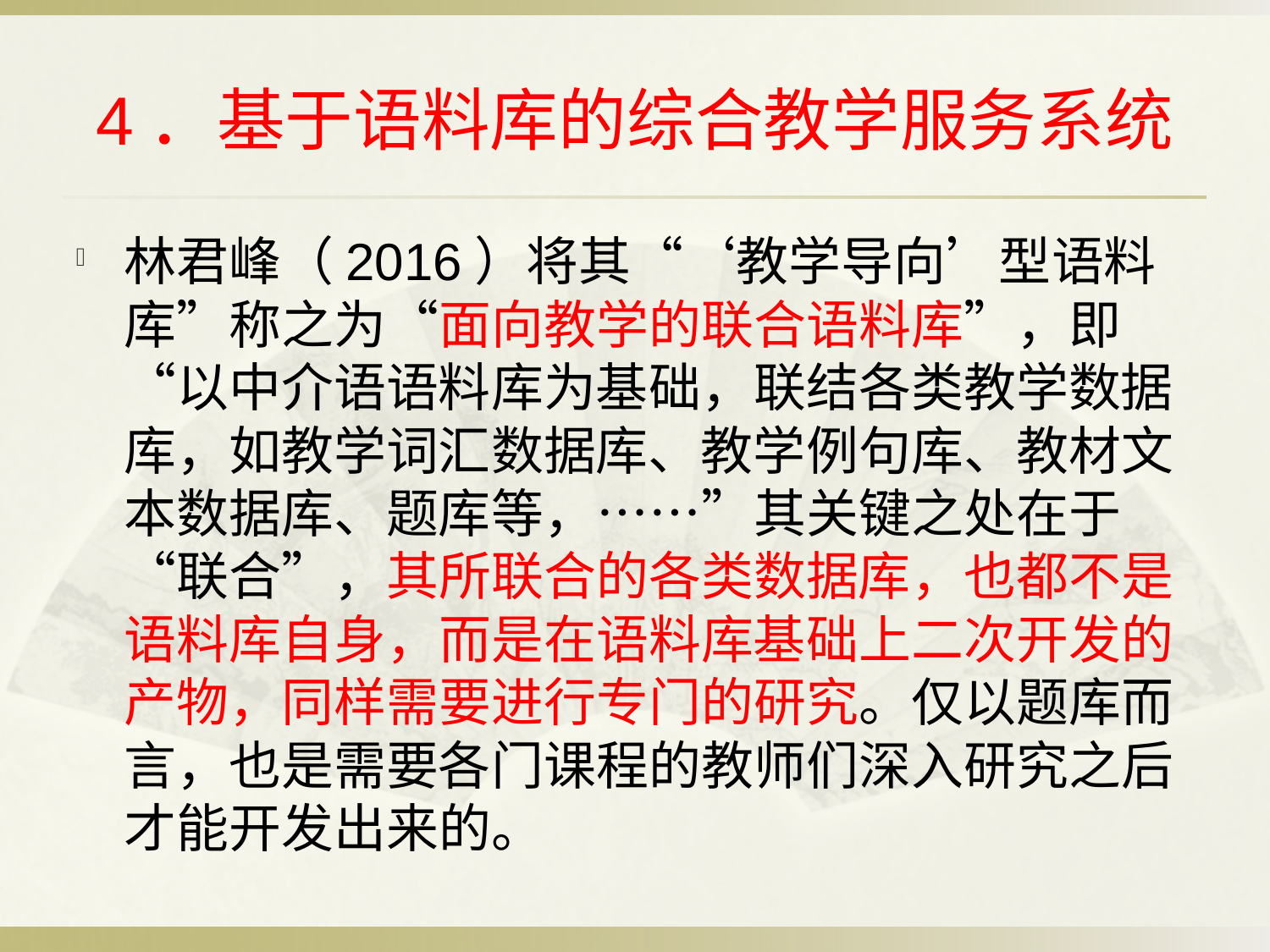

# 4．基于语料库的综合教学服务系统
林君峰（2016）将其“‘教学导向’型语料库”称之为“面向教学的联合语料库”，即“以中介语语料库为基础，联结各类教学数据库，如教学词汇数据库、教学例句库、教材文本数据库、题库等，……”其关键之处在于“联合”，其所联合的各类数据库，也都不是语料库自身，而是在语料库基础上二次开发的产物，同样需要进行专门的研究。仅以题库而言，也是需要各门课程的教师们深入研究之后才能开发出来的。